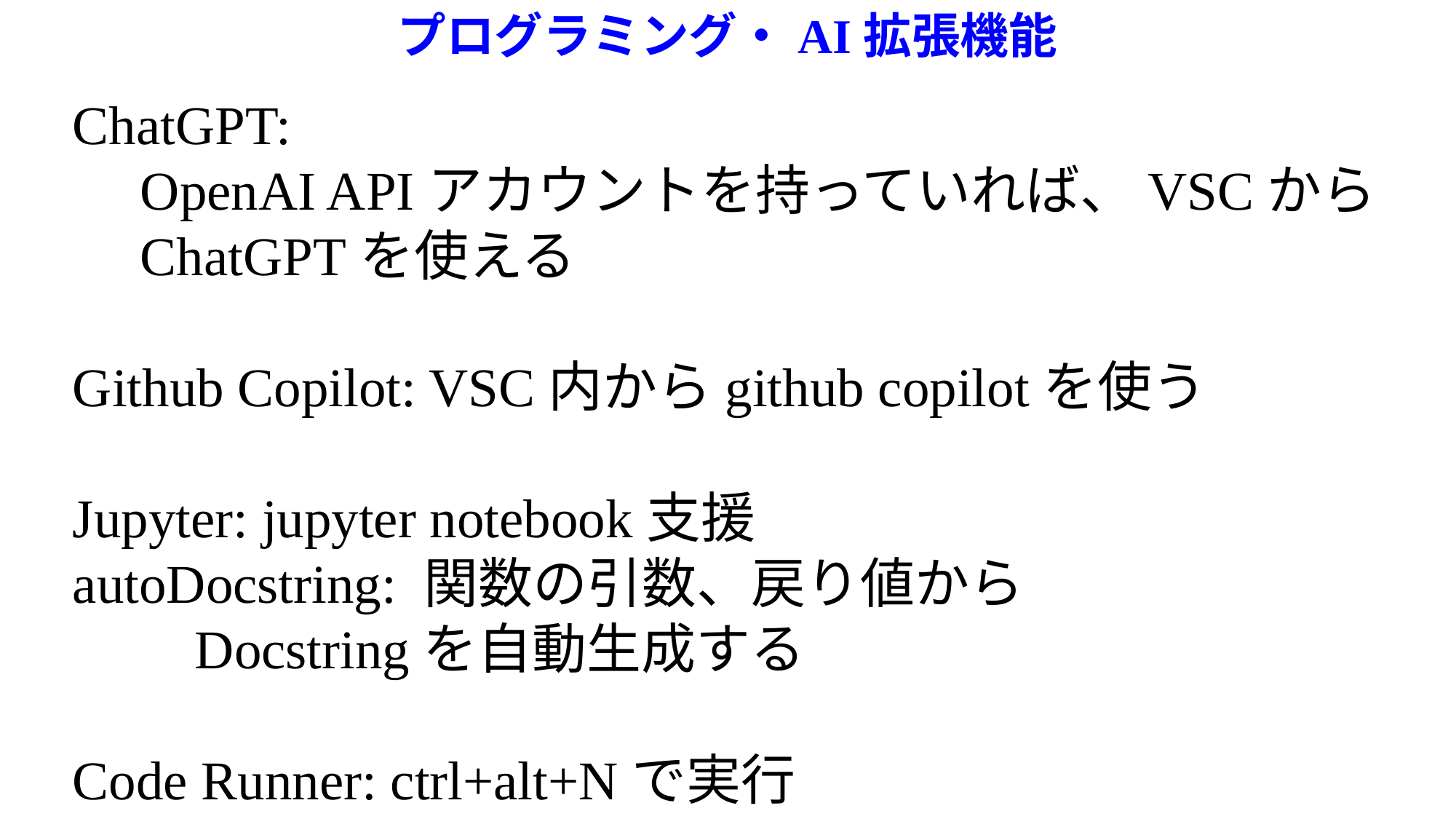

プログラミング・AI拡張機能
ChatGPT:
　OpenAI APIアカウントを持っていれば、VSCから
　ChatGPTを使える

Github Copilot: VSC内からgithub copilotを使う

Jupyter: jupyter notebook支援
autoDocstring: 関数の引数、戻り値から
　　Docstringを自動生成する

Code Runner: ctrl+alt+Nで実行